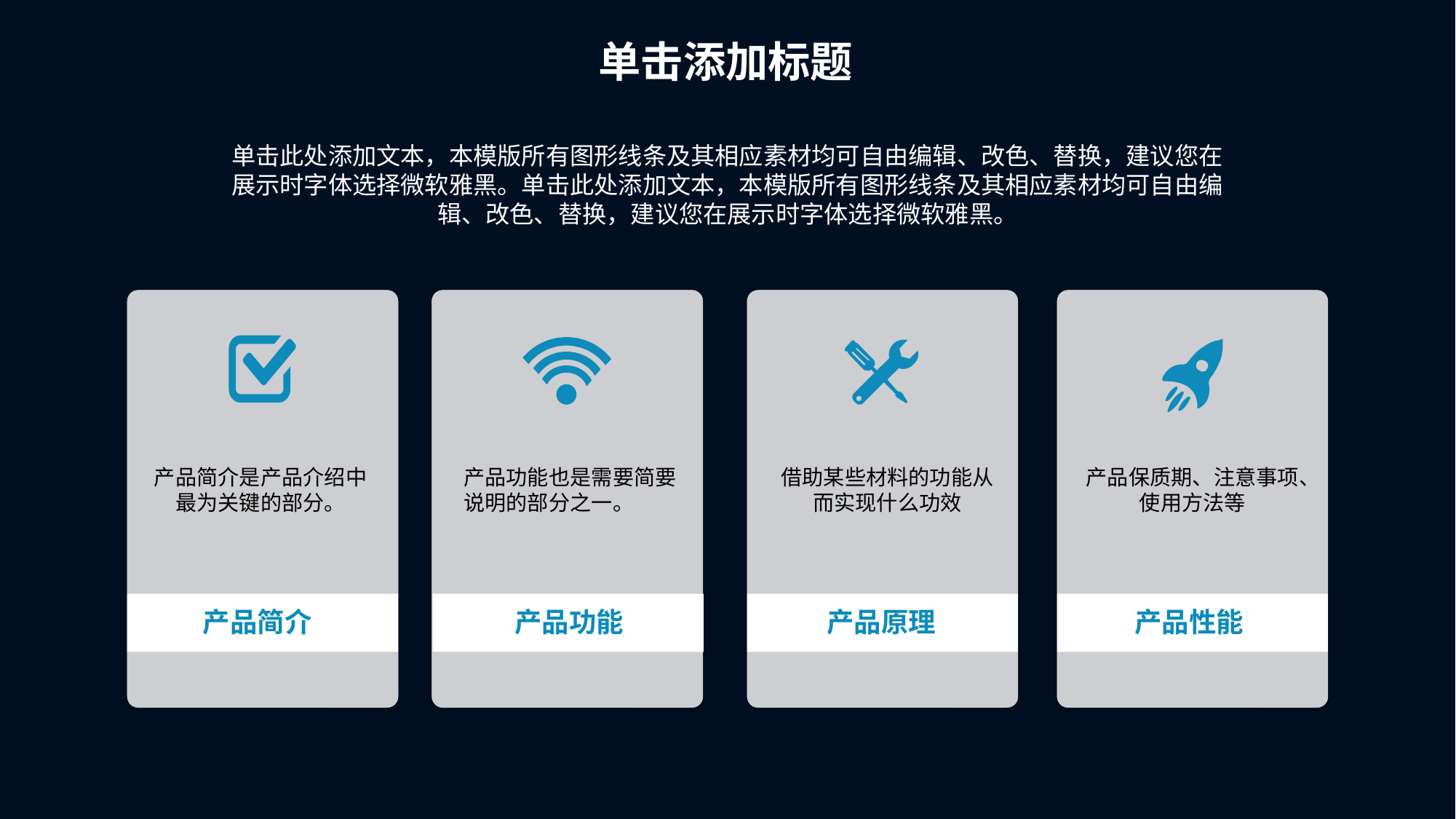

单击添加标题
单击此处添加文本，本模版所有图形线条及其相应素材均可自由编辑、改色、替换，建议您在展示时字体选择微软雅黑。单击此处添加文本，本模版所有图形线条及其相应素材均可自由编辑、改色、替换，建议您在展示时字体选择微软雅黑。

产品简介是产品介绍中最为关键的部分。
产品功能也是需要简要说明的部分之一。
借助某些材料的功能从而实现什么功效
产品保质期、注意事项、使用方法等

产品简介
产品功能
产品原理
产品性能
Perfect Concept